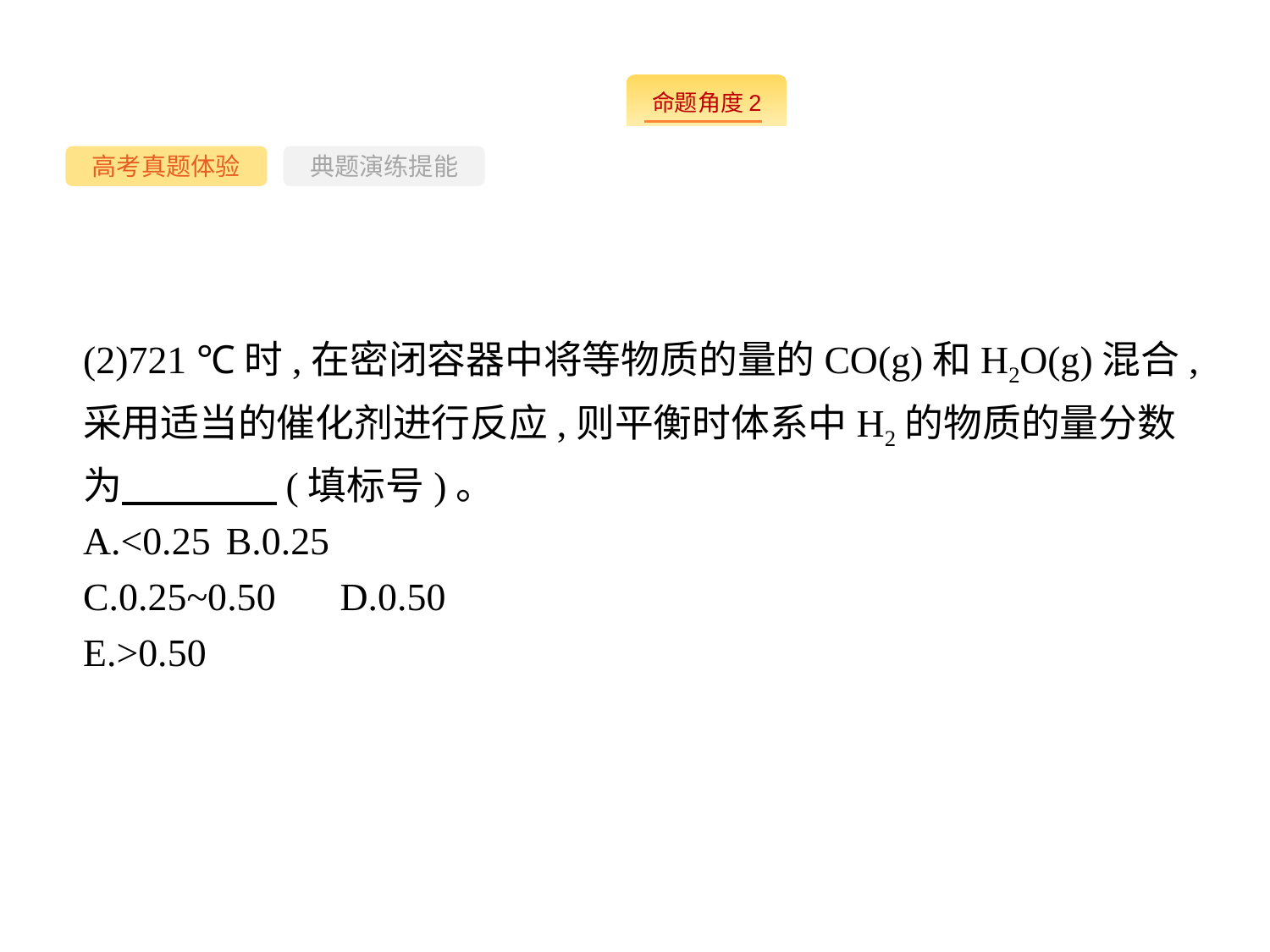

-74-
高考真题体验
典题演练提能
(2)721 ℃时,在密闭容器中将等物质的量的CO(g)和H2O(g)混合,采用适当的催化剂进行反应,则平衡时体系中H2的物质的量分数为　　　　(填标号)。
A.<0.25	B.0.25
C.0.25~0.50	D.0.50
E.>0.50